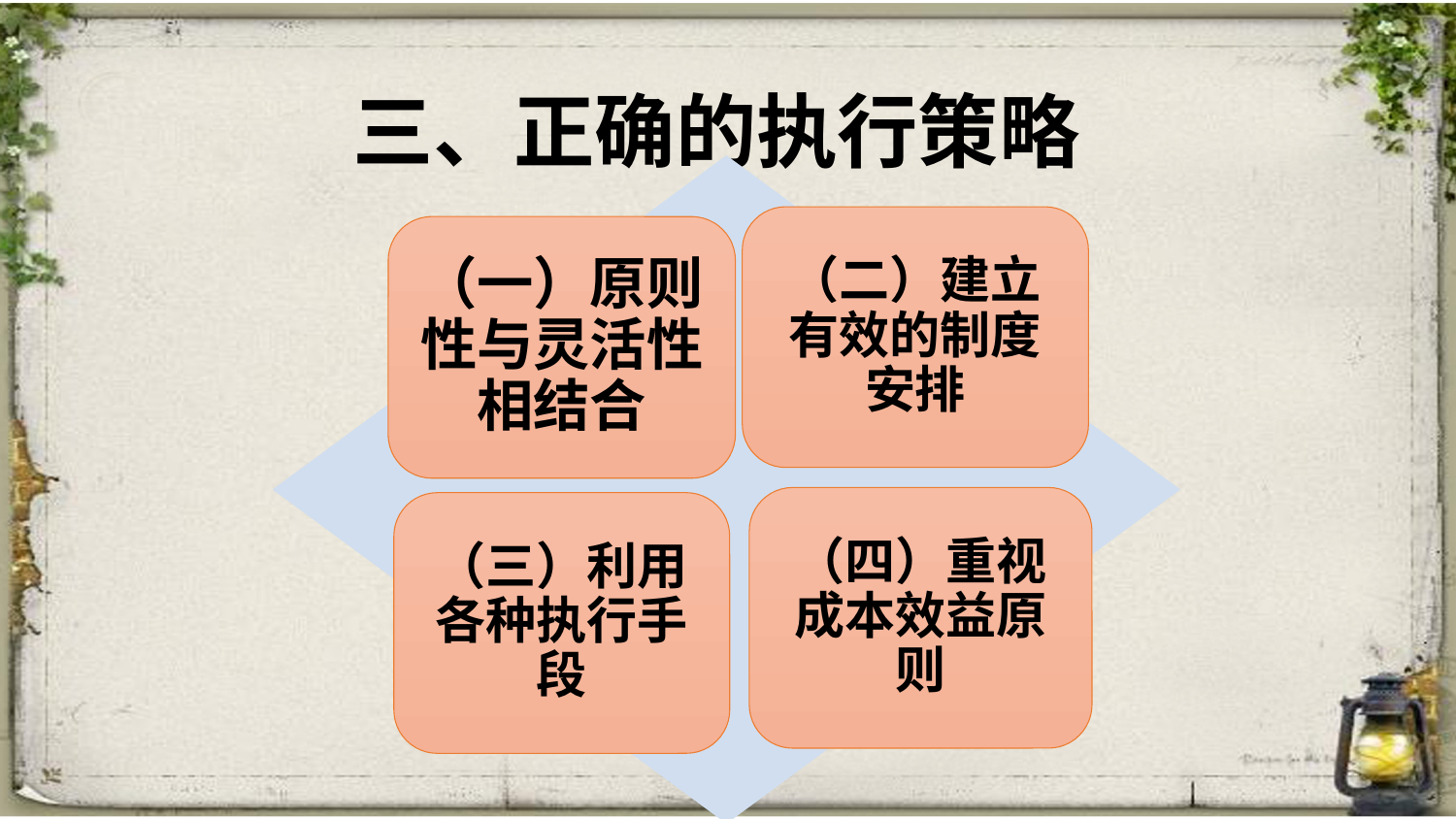

三、正确的执行策略
（一）原则性与灵活性相结合
（二）建立有效的制度安排
（三）利用各种执行手段
（四）重视成本效益原则